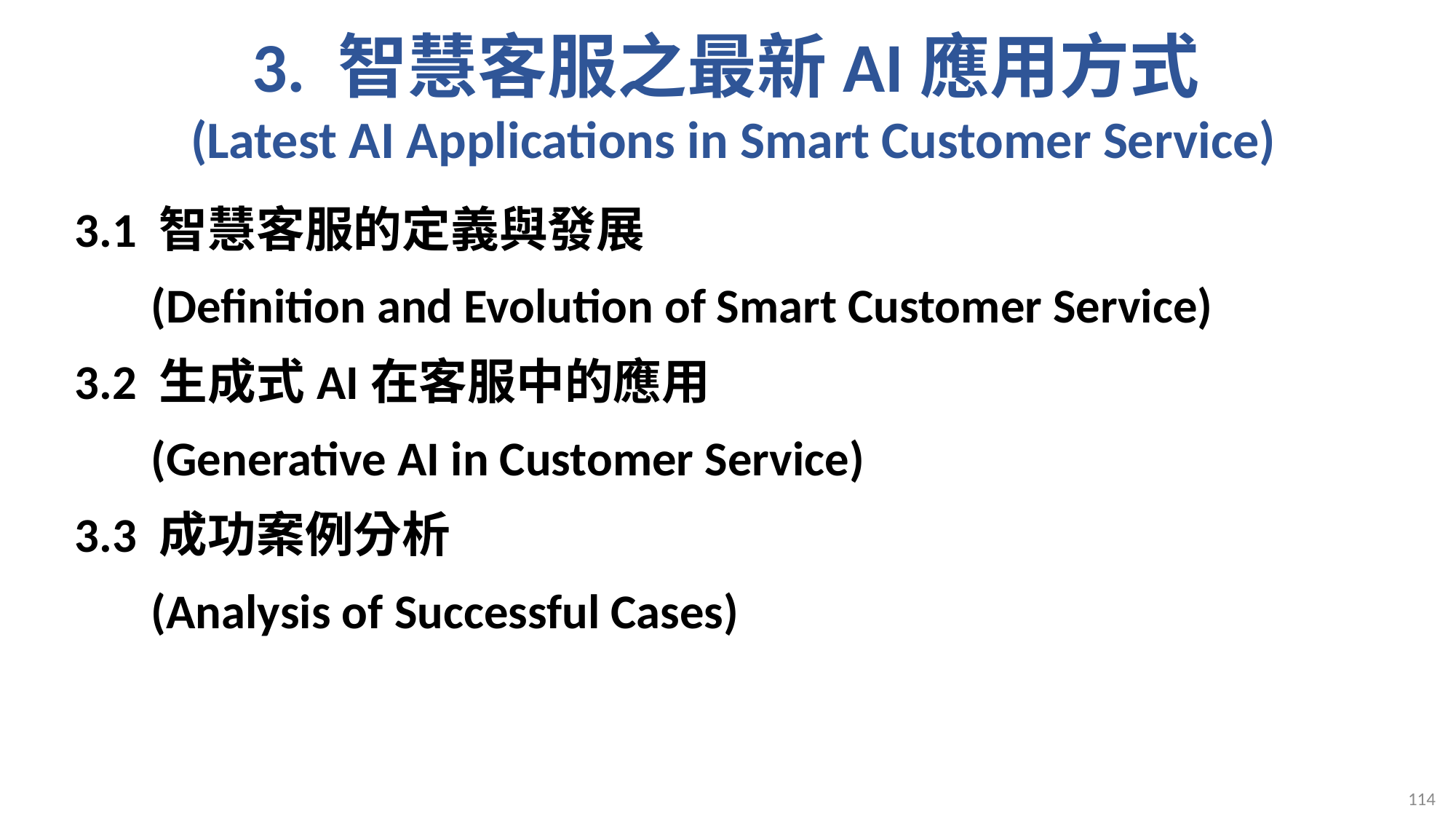

# 3. 智慧客服之最新AI應用方式 (Latest AI Applications in Smart Customer Service)
3.1 智慧客服的定義與發展
       (Definition and Evolution of Smart Customer Service)
3.2 生成式AI在客服中的應用
       (Generative AI in Customer Service)
3.3 成功案例分析
       (Analysis of Successful Cases)
114